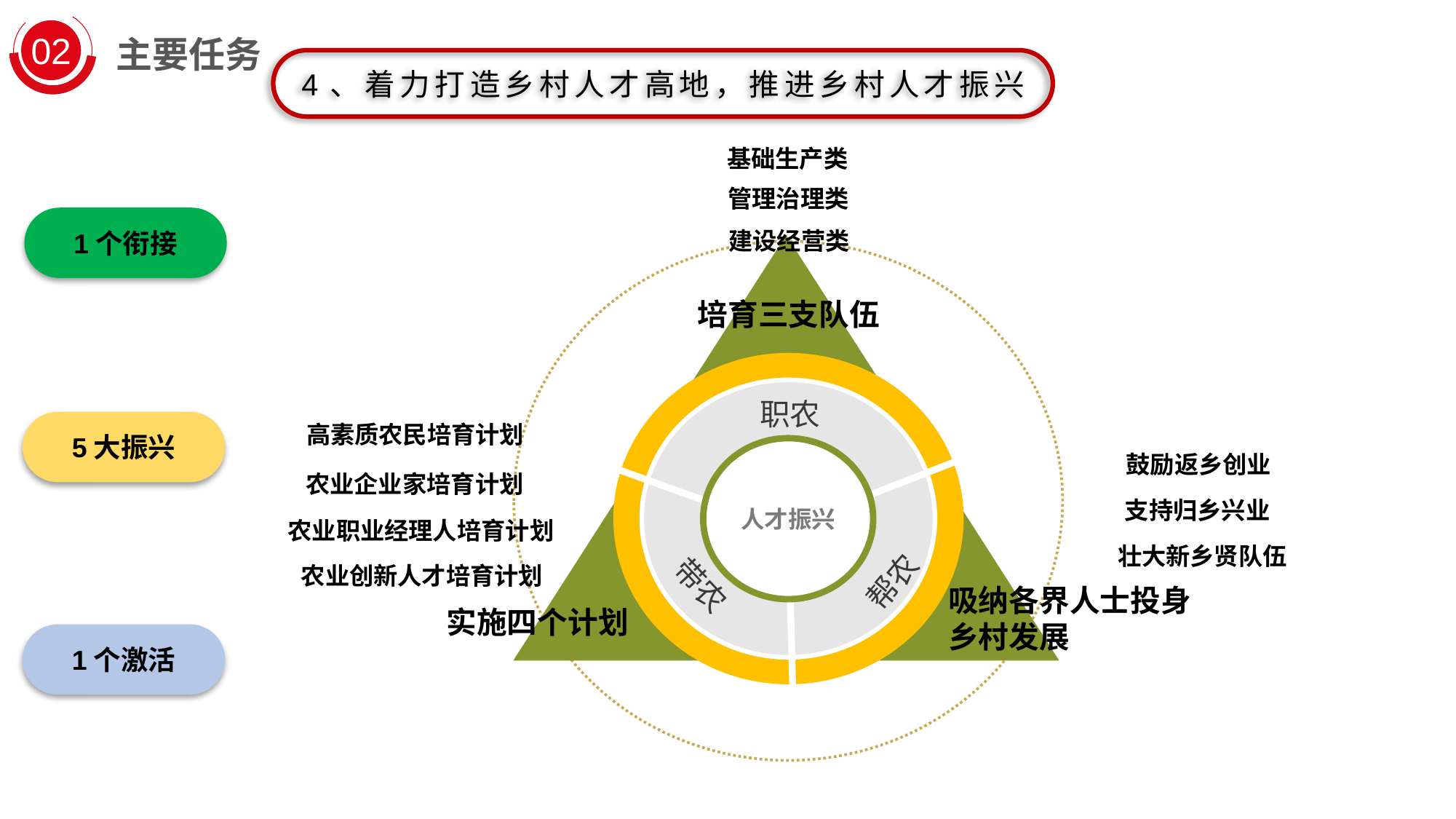

02
主要任务
4、着力打造乡村人才高地，推进乡村人才振兴
基础生产类
管理治理类
1个衔接
建设经营类

培育三支队伍

职农
人才振兴
帮农
带农
吸纳各界人士投身乡村发展
实施四个计划
5大振兴
高素质农民培育计划
鼓励返乡创业
农业企业家培育计划
支持归乡兴业
农业职业经理人培育计划
壮大新乡贤队伍
农业创新人才培育计划
1个激活